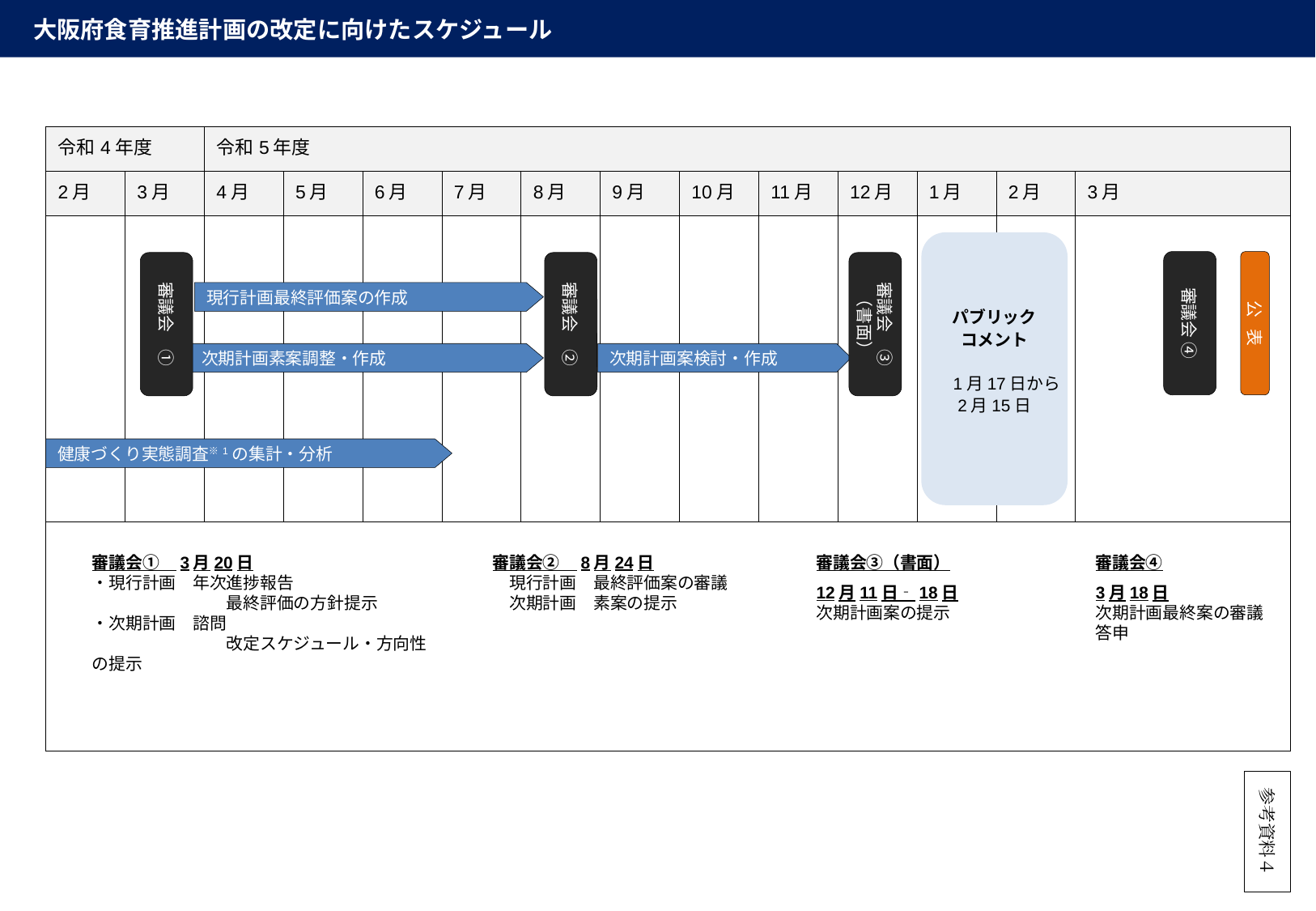

大阪府食育推進計画の改定に向けたスケジュール
| 令和4年度 |  | 令和5年度 |  |  |  |  |  |  |  |  |  |  |  |
| --- | --- | --- | --- | --- | --- | --- | --- | --- | --- | --- | --- | --- | --- |
| 2月 | 3月 | 4月 | 5月 | 6月 | 7月 | 8月 | 9月 | 10月 | 11月 | 12月 | 1月 | 2月 | 3月 |
|  |  |  |  |  |  |  |  |  |  |  |  |  |  |
|  |  |  |  |  |  |  |  |  |  |  |  |  |  |

パブリック
コメント

　 1月17日から
2月15日
審議会 ④
公   表
審議会　①
審議会　②
審議会　③
（書面）
現行計画最終評価案の作成
次期計画素案調整・作成
次期計画案検討・作成
健康づくり実態調査※1の集計・分析
審議会①　3月20日
・現行計画　年次進捗報告
　　　　　　　　最終評価の方針提示
・次期計画　諮問
　　　　　　　　改定スケジュール・方向性の提示
審議会②　8月24日
　現行計画　最終評価案の審議
　次期計画　素案の提示
審議会③（書面）
12月11日‐18日
次期計画案の提示
審議会④
3月18日
次期計画最終案の審議
答申
参考資料４